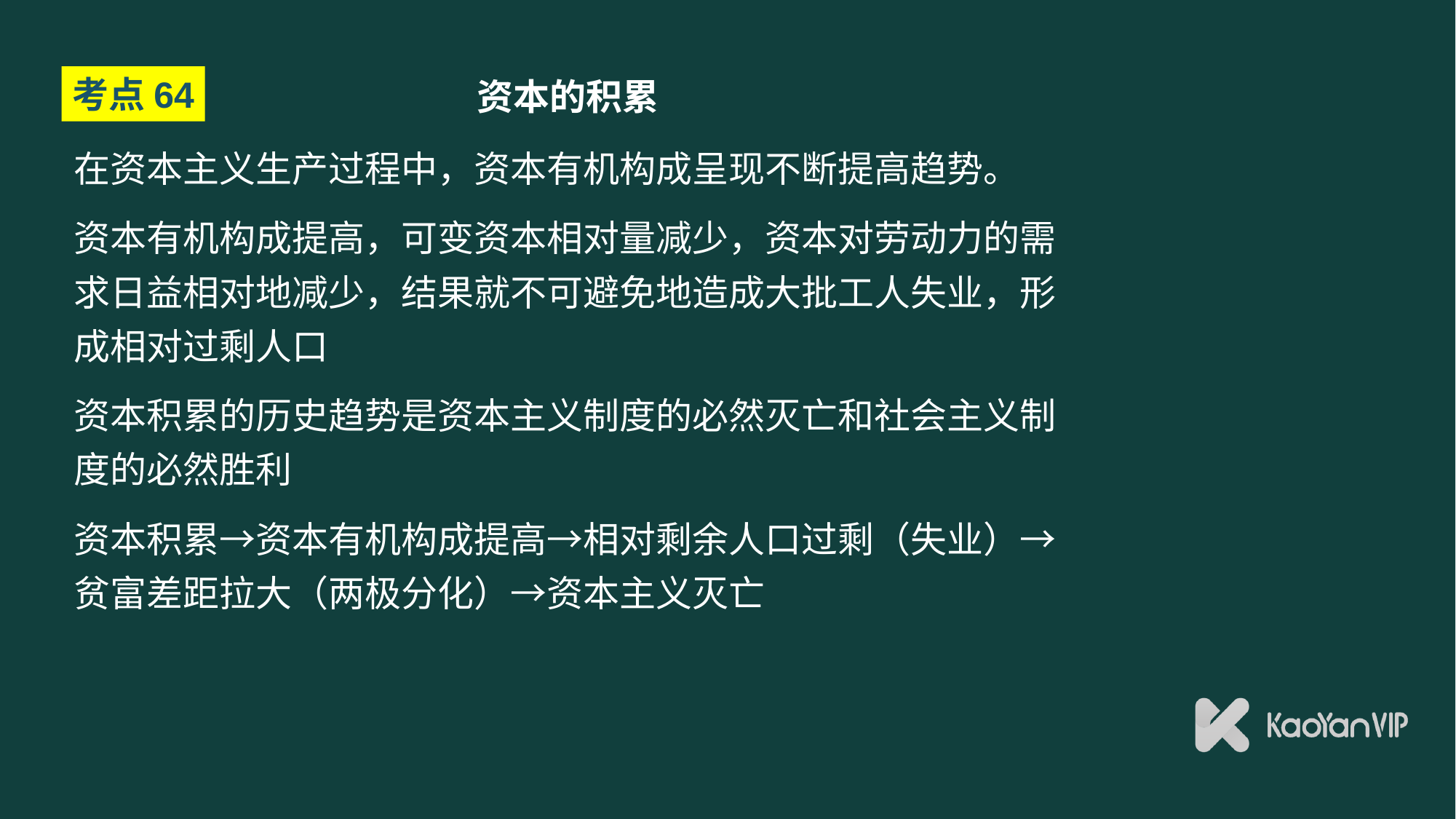

资本的积累
考点64
在资本主义生产过程中，资本有机构成呈现不断提高趋势。
资本有机构成提高，可变资本相对量减少，资本对劳动力的需求日益相对地减少，结果就不可避免地造成大批工人失业，形成相对过剩人口
资本积累的历史趋势是资本主义制度的必然灭亡和社会主义制度的必然胜利
资本积累→资本有机构成提高→相对剩余人口过剩（失业）→贫富差距拉大（两极分化）→资本主义灭亡